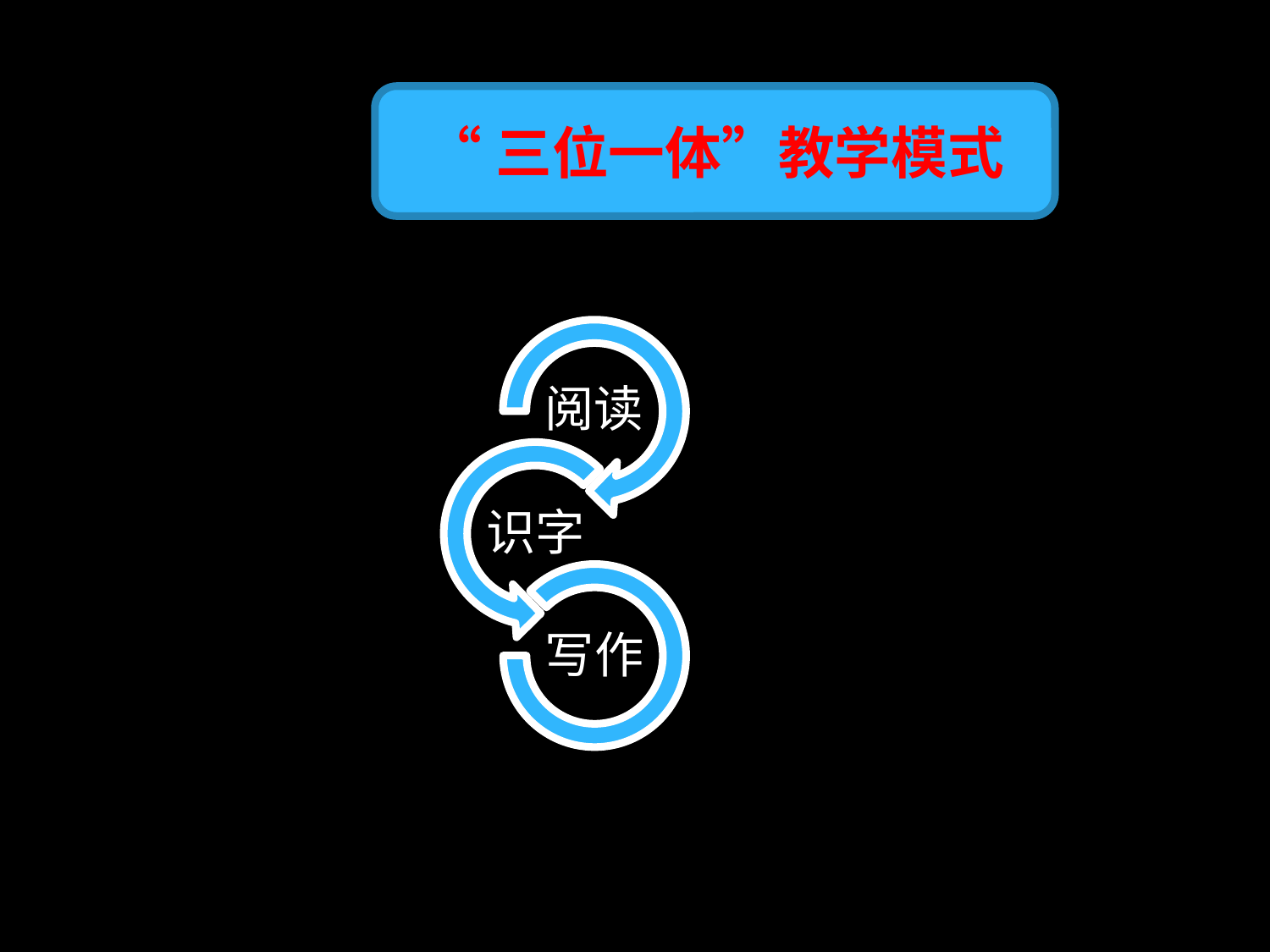

“三位一体”教学模式
阅读
识字
写作
低年级语文阅读教学模式（阅读运用中学习）

以语言运用为中心，识字、阅读、写作一体，在阅读中识字，在写作中写字、用字